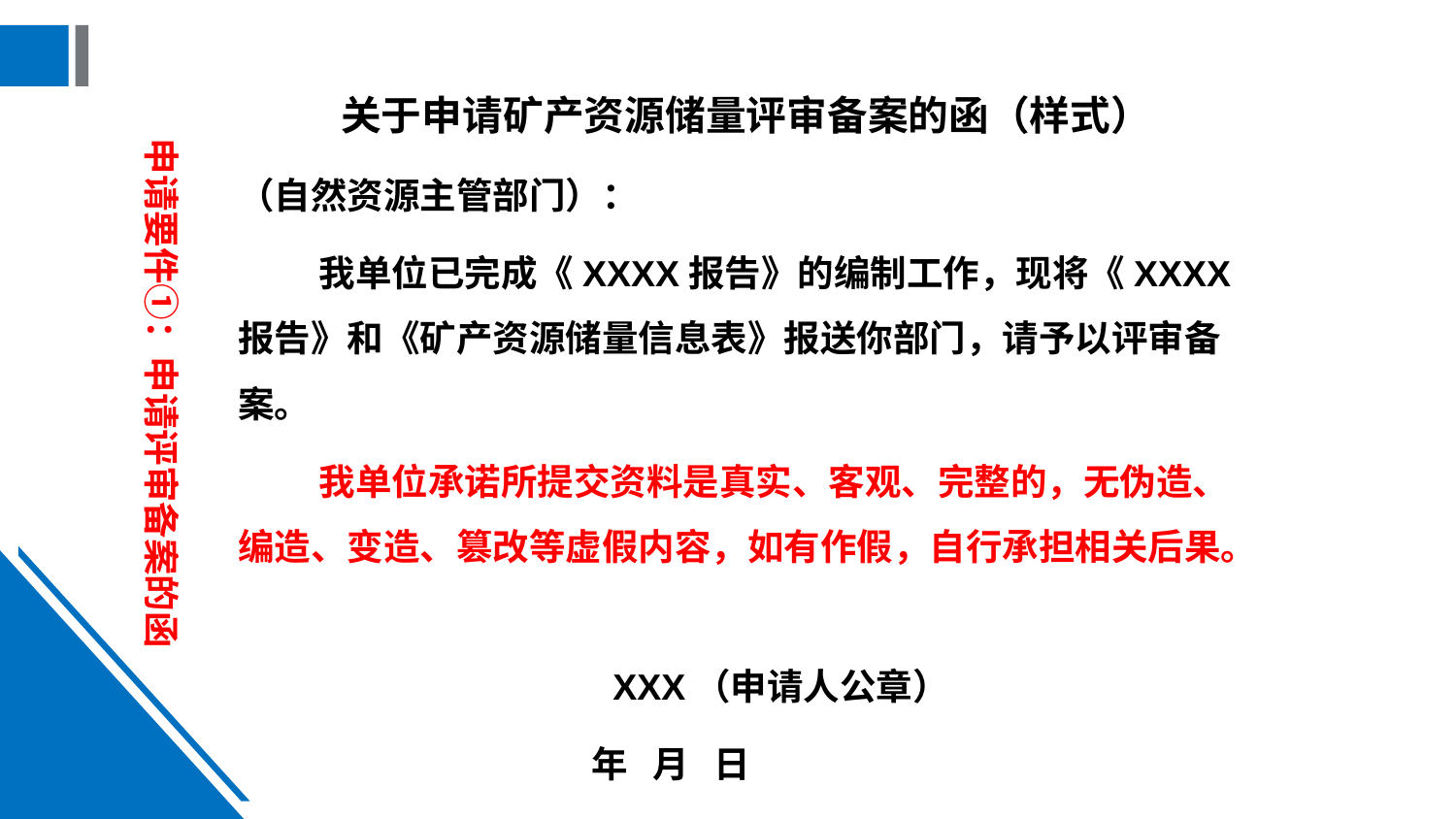

关于申请矿产资源储量评审备案的函（样式）
（自然资源主管部门）：
我单位已完成《XXXX报告》的编制工作，现将《XXXX报告》和《矿产资源储量信息表》报送你部门，请予以评审备案。
我单位承诺所提交资料是真实、客观、完整的，无伪造、编造、变造、篡改等虚假内容，如有作假，自行承担相关后果。

                                      XXX（申请人公章）
                                年   月   日
申请要件①：申请评审备案的函
26